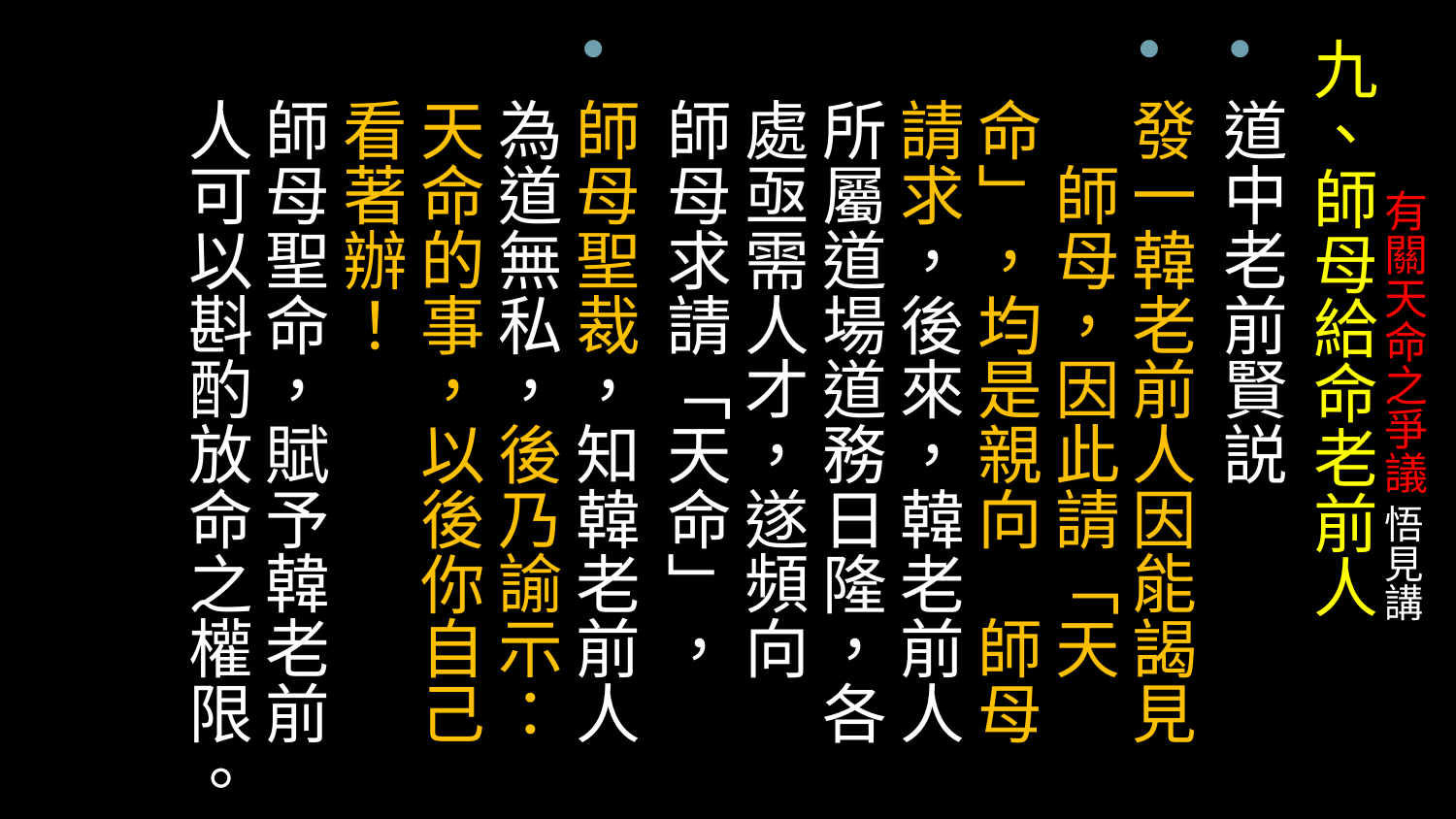

九、師母給命老前人
道中老前賢説
發一韓老前人因能謁見　師母，因此請「天命」，均是親向　師母請求，後來，韓老前人所屬道場道務日隆，各處亟需人才，遂頻向　師母求請「天命」，
師母聖裁，知韓老前人為道無私，後乃諭示：天命的事，以後你自己看著辦！
師母聖命，賦予韓老前人可以斟酌放命之權限。
# 有關天命之爭議 悟見講